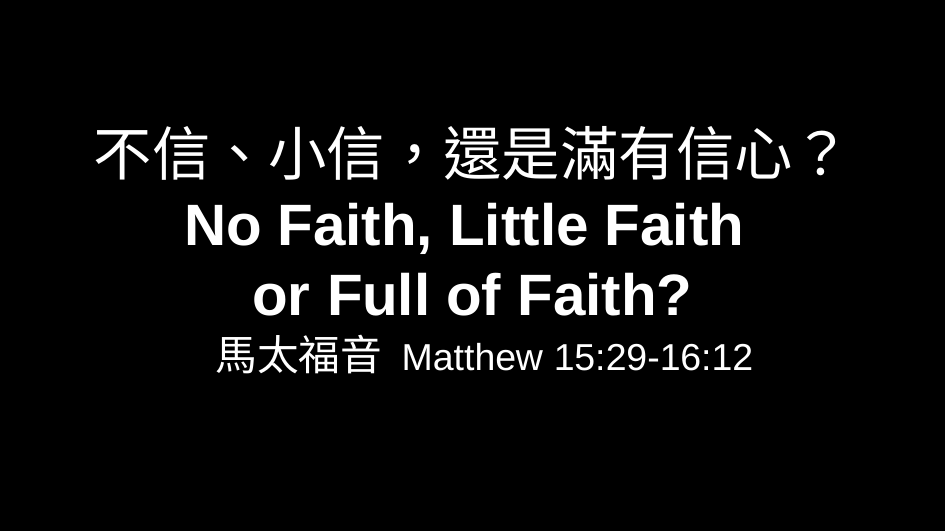

# 不信、小信，還是滿有信心？ No Faith, Little Faith or Full of Faith?
馬太福音 Matthew 15:29-16:12